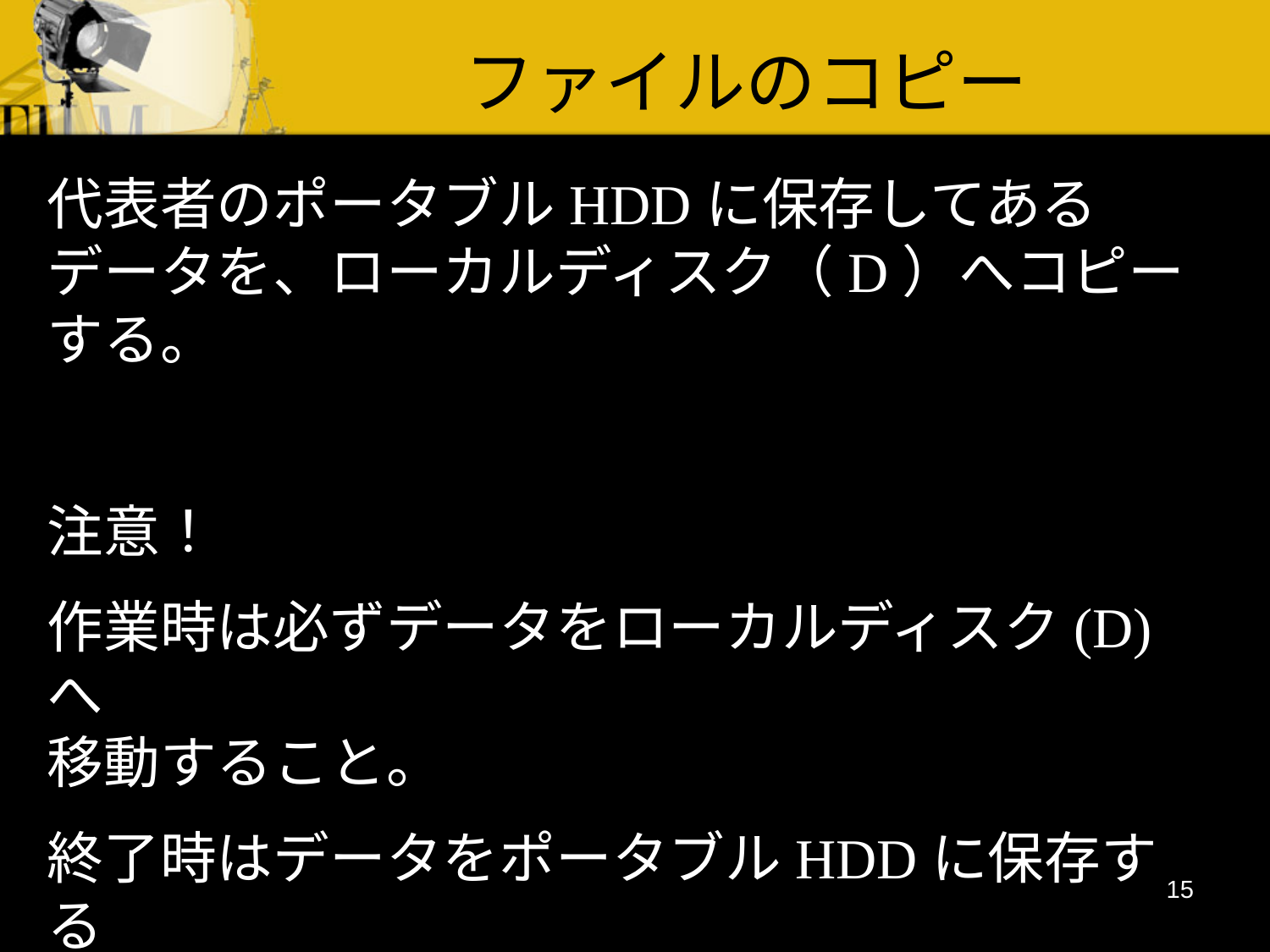

ファイルのコピー
代表者のポータブルHDDに保存してあるデータを、ローカルディスク（D）へコピーする。

注意！
作業時は必ずデータをローカルディスク(D)へ
移動すること。
終了時はデータをポータブルHDDに保存する
こと。
15